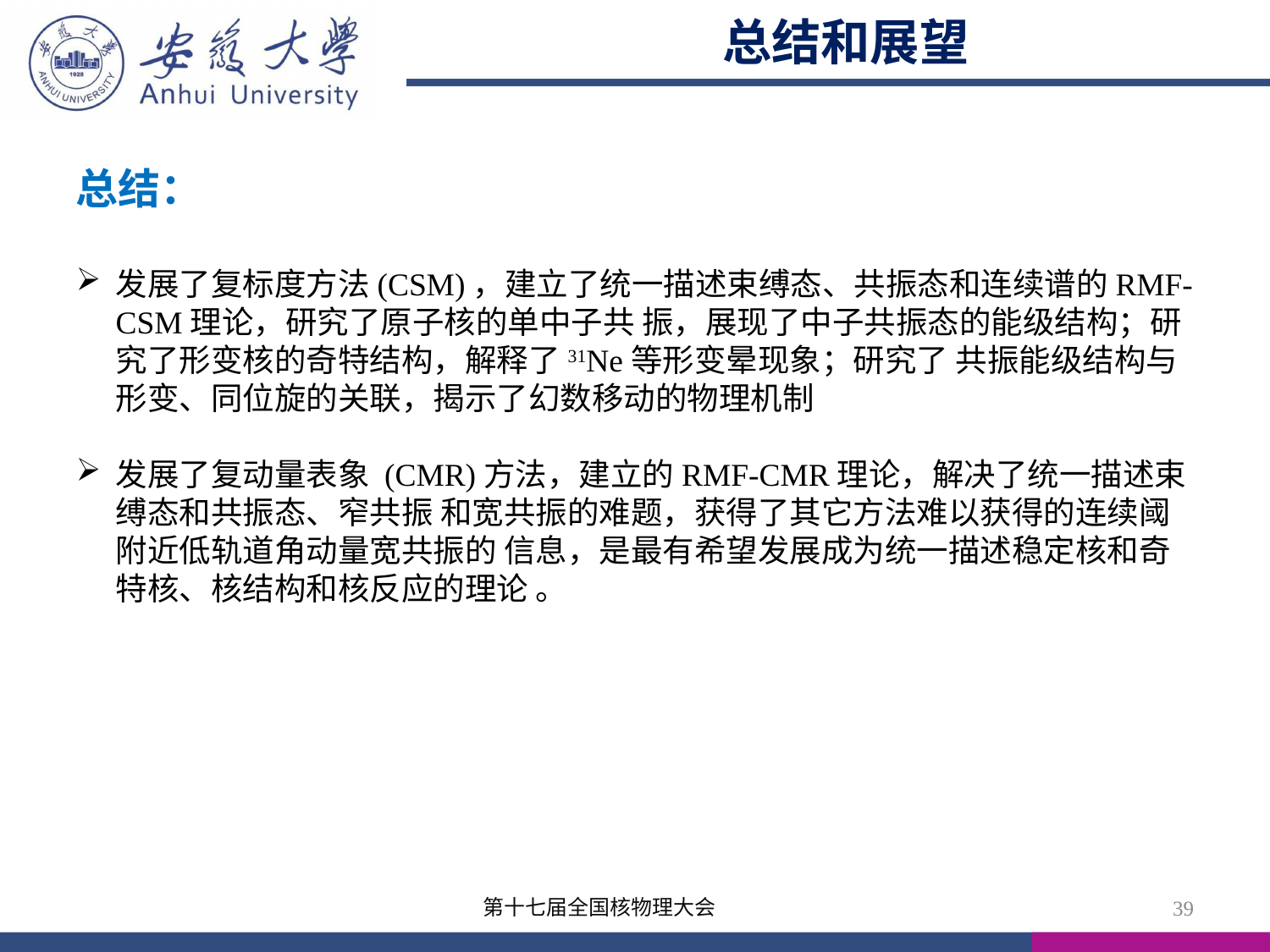

总结和展望
总结：

发展了复标度方法(CSM)，建立了统一描述束缚态、共振态和连续谱的RMF-CSM理论，研究了原子核的单中子共 振，展现了中子共振态的能级结构；研究了形变核的奇特结构，解释了31Ne等形变晕现象；研究了 共振能级结构与形变、同位旋的关联，揭示了幻数移动的物理机制

发展了复动量表象 (CMR)方法，建立的RMF-CMR理论，解决了统一描述束缚态和共振态、窄共振 和宽共振的难题，获得了其它方法难以获得的连续阈附近低轨道角动量宽共振的 信息，是最有希望发展成为统一描述稳定核和奇特核、核结构和核反应的理论 。
第十七届全国核物理大会
39